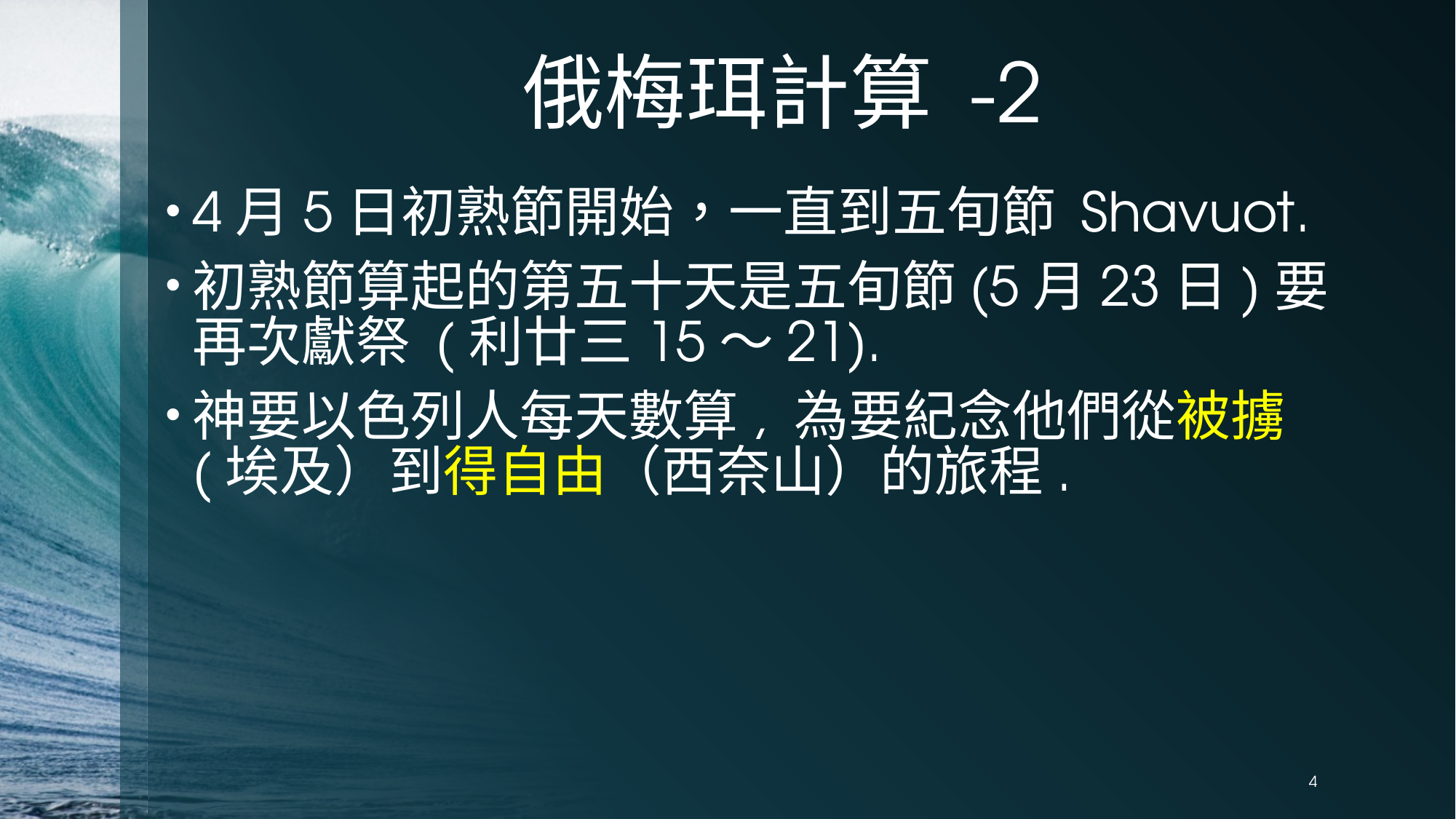

# 俄梅珥計算 -2
4月5日初熟節開始，一直到五旬節 Shavuot.
初熟節算起的第五十天是五旬節(5月23日)要再次獻祭 (利廿三15〜21).
神要以色列人每天數算, 為要紀念他們從被擄(埃及）到得自由（西奈山）的旅程.

4